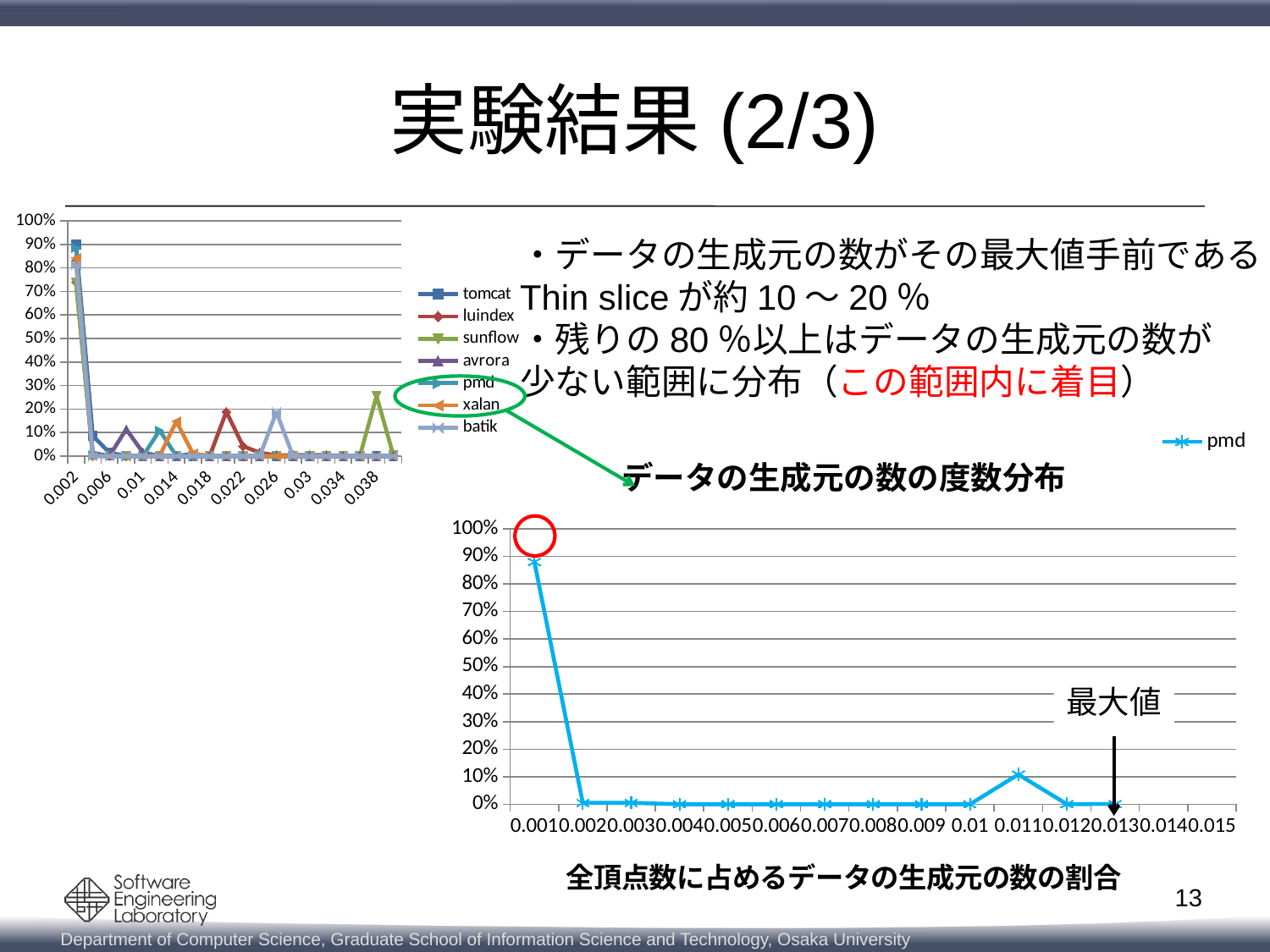

# 実験結果(2/3)

### Chart

| Category | tomcat | luindex | sunflow | avrora | pmd | xalan | batik |
|---|---|---|---|---|---|---|---|
| 2E-3 | 0.898679868 | 0.7396620531544535 | 0.7372711843859862 | 0.8471300757054371 | 0.8850685814231796 | 0.841804044 | 0.8133727517111464 |
| 4.0000000000000001E-3 | 0.085808581 | 0.0002547338031756814 | 0.0007879742999151412 | 0.01332415691672402 | 0.00529319709104299 | 0.0 | 0.0 |
| 6.0000000000000001E-3 | 0.014438944 | 0.0 | 0.0003333737422717905 | 0.0004955264969029594 | 0.0 | 0.0 | 0.0 |
| 8.0000000000000002E-3 | 0.000907591 | 0.0 | 6.06134076857801e-05 | 0.1139986235375086 | 0.0 | 0.0 | 0.0 |
| 0.01 | 0.000165017 | 0.0 | 0.0 | 0.015196145905024088 | 0.0 | 0.0 | 0.0 |
| 1.2E-2 | 0.0 | 0.0 | 0.0 | 0.00011011699931176875 | 0.10887876277271472 | 0.0 | 0.0 |
| 1.4E-2 | 0.0 | 0.0 | 0.0 | 0.001046111493461803 | 0.0007594587130626899 | 0.14733724 | 0.0 |
| 1.6E-2 | 0.0 | 0.0 | 0.0 | 0.008506538196834137 | 0.0 | 0.010834568 | 0.0 |
| 1.7999999999999999E-2 | 0.0 | 0.0 | 0.0 | 0.00013764624913971095 | 0.0 | 2.41484e-05 | 0.0 |
| 0.02 | 0.0 | 0.18829073618069117 | 0.0 | 5.5058499655884376e-05 | 0.0 | 0.0 | 0.0 |
| 2.1999999999999999E-2 | 0.0 | 0.041903710622399594 | 0.0 | 0.0 | 0.0 | 0.0 | 0.0 |
| 2.4E-2 | 0.0 | 0.014222637343975546 | 0.0 | 0.0 | 0.0 | 0.0 | 0.0 |
| 2.5999999999999999E-2 | 0.0 | 0.0028869831026577227 | 0.0 | 0.0 | 0.0 | 0.0 | 0.18662724828885358 |
| 2.8000000000000001E-2 | 0.0 | 0.004033285216948289 | 0.0 | 0.0 | 0.0 | 0.0 | 0.0 |
| 0.03 | 0.0 | 0.004542752823299652 | 0.0 | 0.0 | 0.0 | 0.0 | 0.0 |
| 3.2000000000000001E-2 | 0.0 | 0.00416065211853613 | 0.0 | 0.0 | 0.0 | 0.0 | 0.0 |
| 3.4000000000000002E-2 | 0.0 | 4.245563386261357e-05 | 0.0 | 0.0 | 0.0 | 0.0 | 0.0 |
| 3.5999999999999997E-2 | 0.0 | 0.0 | 0.0 | 0.0 | 0.0 | 0.0 | 0.0 |
| 3.7999999999999999E-2 | 0.0 | 0.0 | 0.25560674021093466 | 0.0 | 0.0 | 0.0 | 0.0 |
| 0.04 | 0.0 | 0.0 | 0.005030912837919748 | 0.0 | 0.0 | 0.0 | 0.0 |
・データの生成元の数がその最大値手前である
Thin sliceが約10～20％
・残りの80％以上はデータの生成元の数が
少ない範囲に分布（この範囲内に着目）

### Chart: データの生成元の数の度数分布

| Category | pmd |
|---|---|
| 1E-3 | 0.8801320997882721 |
| 2E-3 | 0.004936481634907484 |
| 3.0000000000000001E-3 | 0.00529319709104299 |
| 4.0000000000000001E-3 | 0.0 |
| 5.0000000000000001E-3 | 0.0 |
| 6.0000000000000001E-3 | 0.0 |
| 7.0000000000000001E-3 | 0.0 |
| 8.0000000000000002E-3 | 0.0 |
| 8.9999999999999993E-3 | 0.0 |
| 0.01 | 0.0 |
| 1.0999999999999999E-2 | 0.10826889441222498 |
| 1.2E-2 | 0.0006098683604897358 |
| 1.2999999999999999E-2 | 0.0007594587130626899 |
| 1.4E-2 | None |
| 1.4999999999999999E-2 | None |
最大値
13